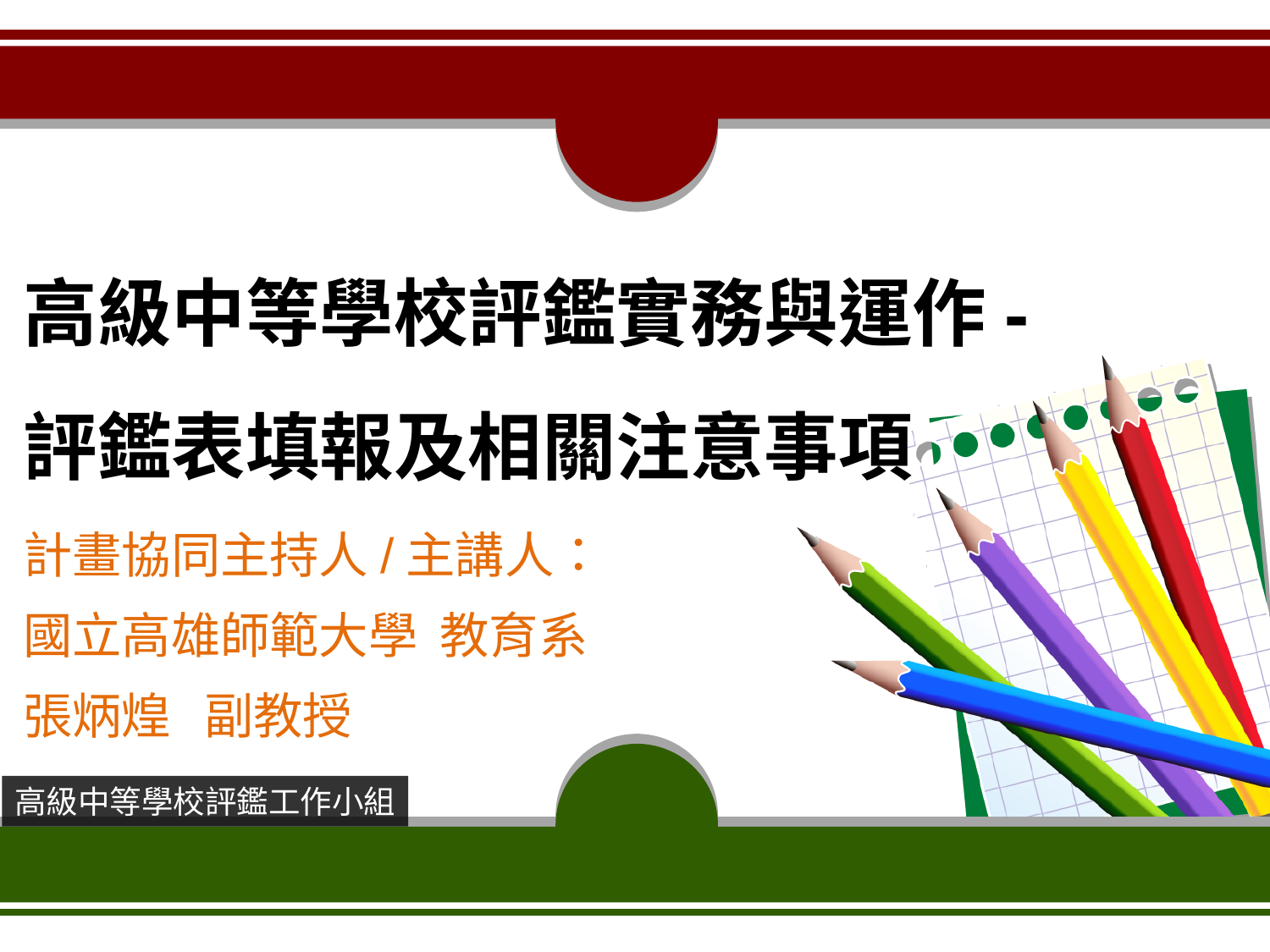

高級中等學校評鑑實務與運作-
評鑑表填報及相關注意事項

計畫協同主持人/主講人：
國立高雄師範大學  教育系
張炳煌   副教授
高級中等學校評鑑工作小組